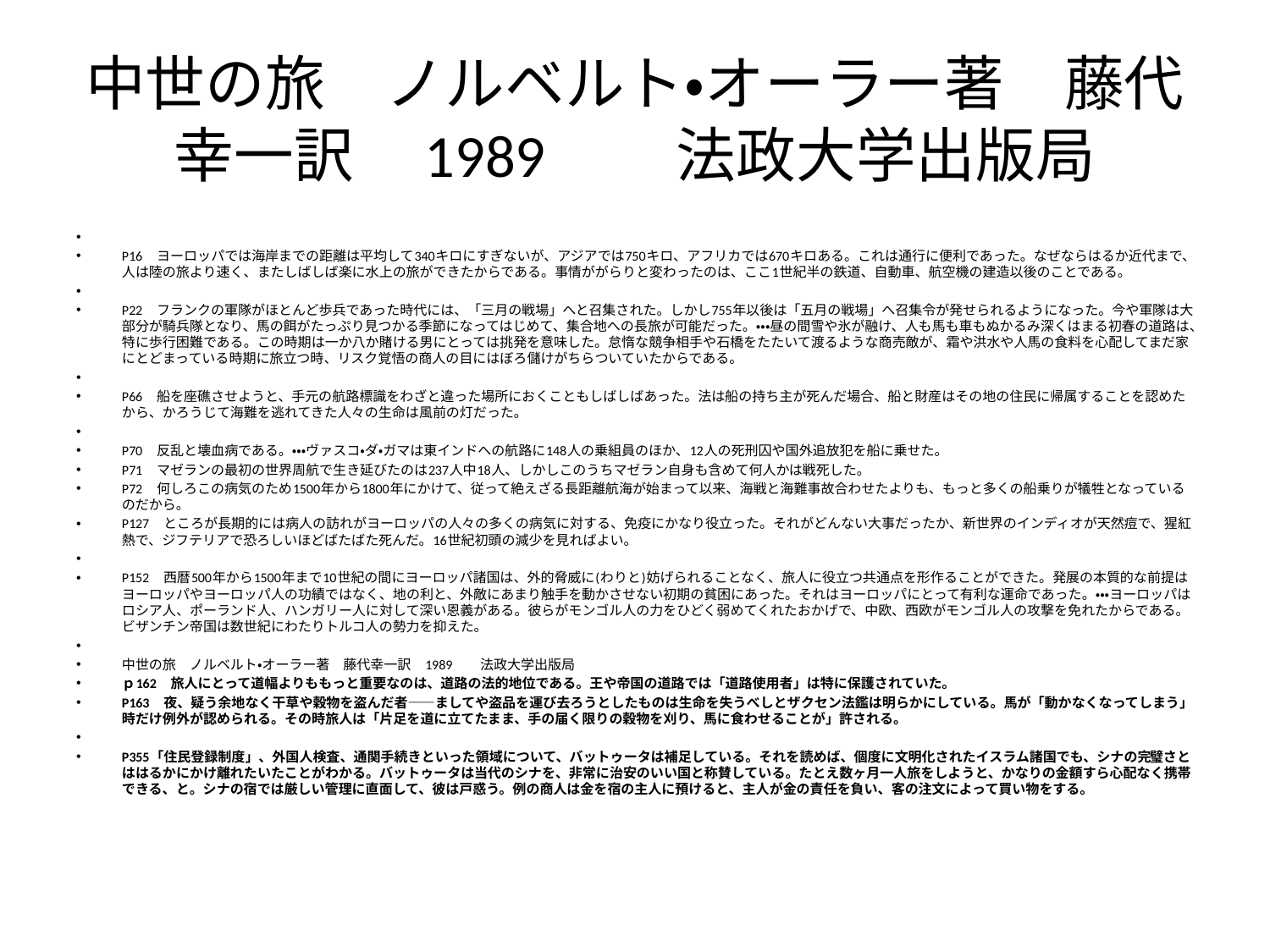

# 中世の旅　ノルベルト・オーラー著　藤代幸一訳　1989　　法政大学出版局

P16　ヨーロッパでは海岸までの距離は平均して340キロにすぎないが、アジアでは750キロ、アフリカでは670キロある。これは通行に便利であった。なぜならはるか近代まで、人は陸の旅より速く、またしばしば楽に水上の旅ができたからである。事情ががらりと変わったのは、ここ1世紀半の鉄道、自動車、航空機の建造以後のことである。

P22　フランクの軍隊がほとんど歩兵であった時代には、「三月の戦場」へと召集された。しかし755年以後は「五月の戦場」へ召集令が発せられるようになった。今や軍隊は大部分が騎兵隊となり、馬の餌がたっぷり見つかる季節になってはじめて、集合地への長旅が可能だった。・・・昼の間雪や氷が融け、人も馬も車もぬかるみ深くはまる初春の道路は、特に歩行困難である。この時期は一か八か賭ける男にとっては挑発を意味した。怠惰な競争相手や石橋をたたいて渡るような商売敵が、霜や洪水や人馬の食料を心配してまだ家にとどまっている時期に旅立つ時、リスク覚悟の商人の目にはぼろ儲けがちらついていたからである。

P66　船を座礁させようと、手元の航路標識をわざと違った場所におくこともしばしばあった。法は船の持ち主が死んだ場合、船と財産はその地の住民に帰属することを認めたから、かろうじて海難を逃れてきた人々の生命は風前の灯だった。

P70　反乱と壊血病である。・・・ヴァスコ・ダ・ガマは東インドへの航路に148人の乗組員のほか、12人の死刑囚や国外追放犯を船に乗せた。
P71　マゼランの最初の世界周航で生き延びたのは237人中18人、しかしこのうちマゼラン自身も含めて何人かは戦死した。
P72　何しろこの病気のため1500年から1800年にかけて、従って絶えざる長距離航海が始まって以来、海戦と海難事故合わせたよりも、もっと多くの船乗りが犠牲となっているのだから。
P127　ところが長期的には病人の訪れがヨーロッパの人々の多くの病気に対する、免疫にかなり役立った。それがどんない大事だったか、新世界のインディオが天然痘で、猩紅熱で、ジフテリアで恐ろしいほどばたばた死んだ。16世紀初頭の減少を見ればよい。

P152　西暦500年から1500年まで10世紀の間にヨーロッパ諸国は、外的脅威に(わりと)妨げられることなく、旅人に役立つ共通点を形作ることができた。発展の本質的な前提はヨーロッパやヨーロッパ人の功績ではなく、地の利と、外敵にあまり触手を動かさせない初期の貧困にあった。それはヨーロッパにとって有利な運命であった。・・・ヨーロッパはロシア人、ポーランド人、ハンガリー人に対して深い恩義がある。彼らがモンゴル人の力をひどく弱めてくれたおかげで、中欧、西欧がモンゴル人の攻撃を免れたからである。ビザンチン帝国は数世紀にわたりトルコ人の勢力を抑えた。

中世の旅　ノルベルト・オーラー著　藤代幸一訳　1989　　法政大学出版局
ｐ162　旅人にとって道幅よりももっと重要なのは、道路の法的地位である。王や帝国の道路では「道路使用者」は特に保護されていた。
P163　夜、疑う余地なく干草や穀物を盗んだ者――ましてや盗品を運び去ろうとしたものは生命を失うべしとザクセン法鑑は明らかにしている。馬が「動かなくなってしまう」時だけ例外が認められる。その時旅人は「片足を道に立てたまま、手の届く限りの穀物を刈り、馬に食わせることが」許される。

P355「住民登録制度」、外国人検査、通関手続きといった領域について、バットゥータは補足している。それを読めば、個度に文明化されたイスラム諸国でも、シナの完璧さとははるかにかけ離れたいたことがわかる。バットゥータは当代のシナを、非常に治安のいい国と称賛している。たとえ数ヶ月一人旅をしようと、かなりの金額すら心配なく携帯できる、と。シナの宿では厳しい管理に直面して、彼は戸惑う。例の商人は金を宿の主人に預けると、主人が金の責任を負い、客の注文によって買い物をする。